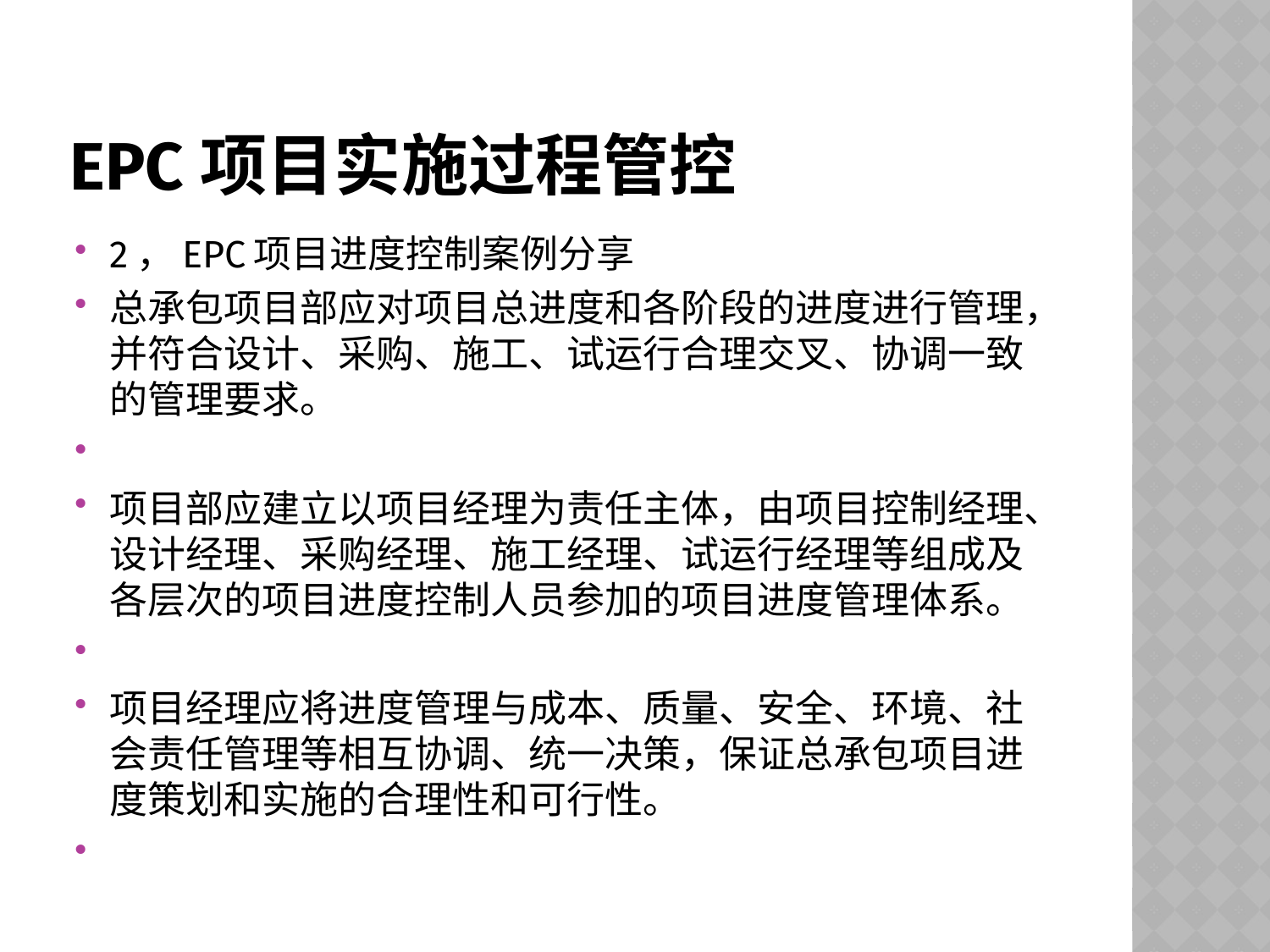

# EPC项目实施过程管控
2，EPC项目进度控制案例分享
总承包项目部应对项目总进度和各阶段的进度进行管理，并符合设计、采购、施工、试运行合理交叉、协调一致的管理要求。

项目部应建立以项目经理为责任主体，由项目控制经理、设计经理、采购经理、施工经理、试运行经理等组成及各层次的项目进度控制人员参加的项目进度管理体系。

项目经理应将进度管理与成本、质量、安全、环境、社会责任管理等相互协调、统一决策，保证总承包项目进度策划和实施的合理性和可行性。